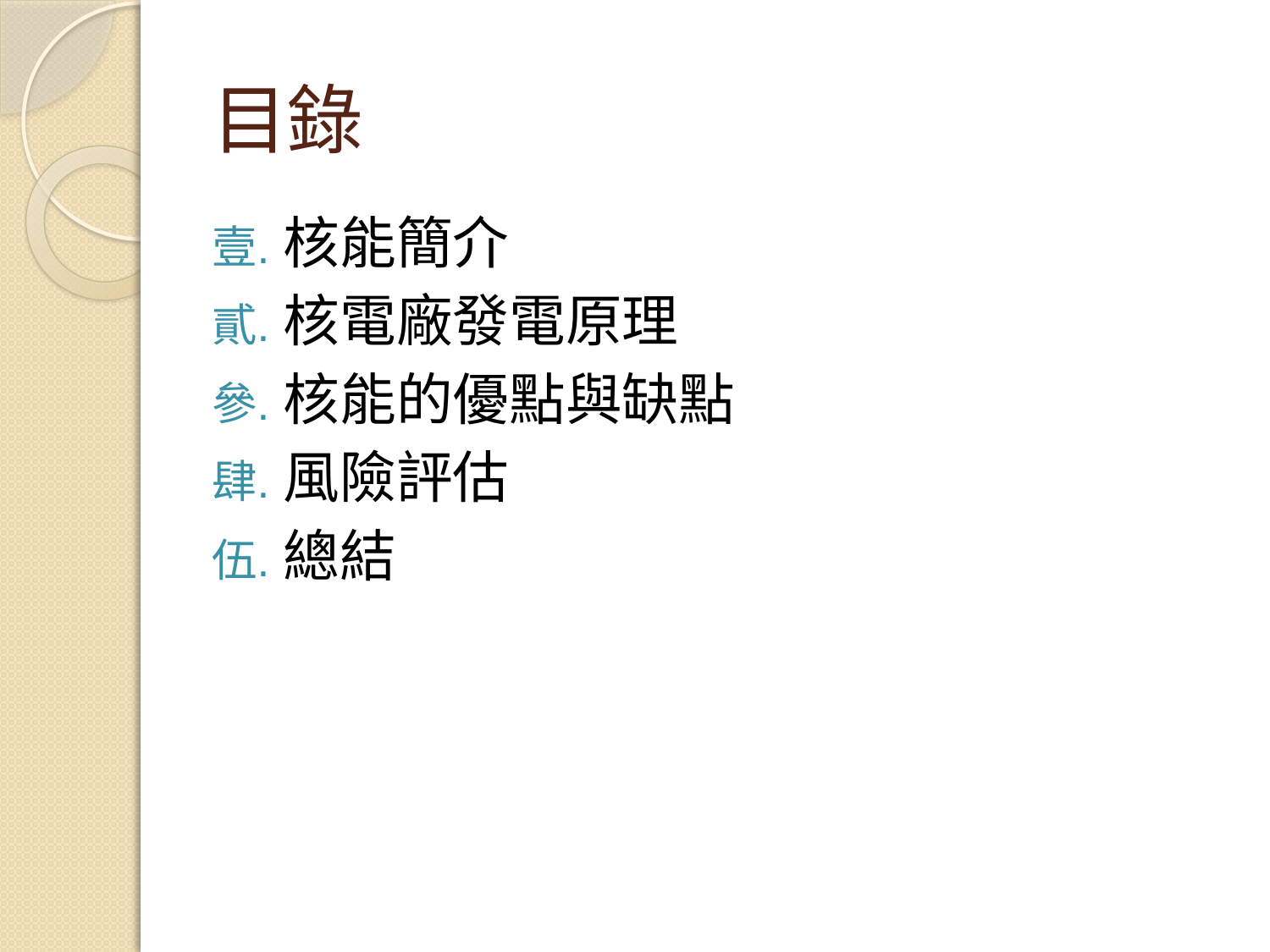

# 目錄
核能簡介
核電廠發電原理
核能的優點與缺點
風險評估
總結